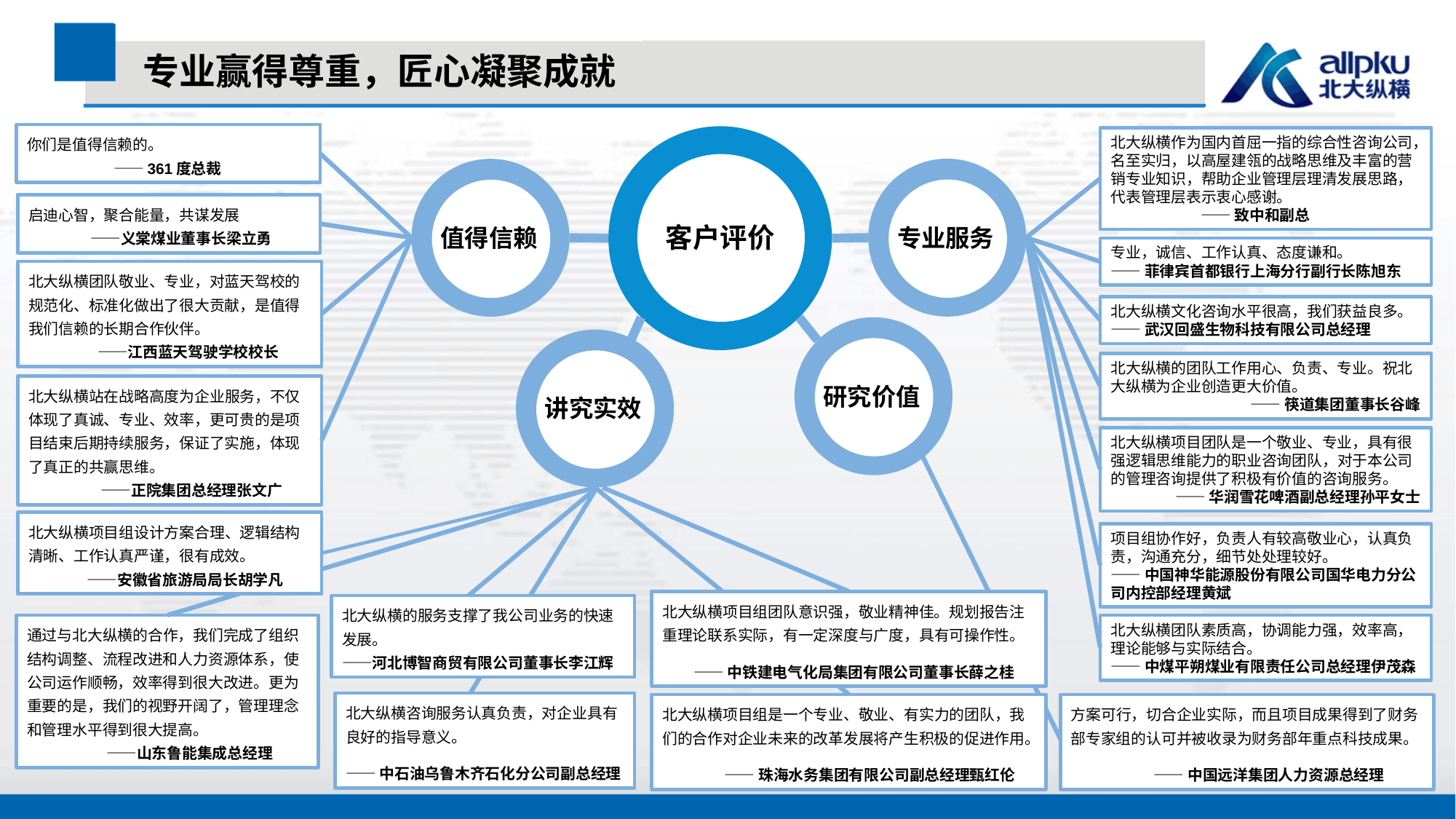

专业赢得尊重，匠心凝聚成就
你们是值得信赖的。
                         ——361度总裁

客户评价
北大纵横作为国内首屈一指的综合性咨询公司，名至实归，以高屋建瓴的战略思维及丰富的营销专业知识，帮助企业管理层理清发展思路，代表管理层表示衷心感谢。
                          ——致中和副总

专业服务

值得信赖
启迪心智，聚合能量，共谋发展
                  ——义棠煤业董事长梁立勇
专业，诚信、工作认真、态度谦和。
——菲律宾首都银行上海分行副行长陈旭东
北大纵横团队敬业、专业，对蓝天驾校的规范化、标准化做出了很大贡献，是值得我们信赖的长期合作伙伴。
                    ——江西蓝天驾驶学校校长
北大纵横文化咨询水平很高，我们获益良多。
——武汉回盛生物科技有限公司总经理

研究价值

讲究实效
北大纵横的团队工作用心、负责、专业。祝北大纵横为企业创造更大价值。
——筷道集团董事长谷峰
北大纵横站在战略高度为企业服务，不仅体现了真诚、专业、效率，更可贵的是项目结束后期持续服务，保证了实施，体现了真正的共赢思维。
                     ——正院集团总经理张文广
北大纵横项目团队是一个敬业、专业，具有很强逻辑思维能力的职业咨询团队，对于本公司的管理咨询提供了积极有价值的咨询服务。
——华润雪花啤酒副总经理孙平女士
北大纵横项目组设计方案合理、逻辑结构清晰、工作认真严谨，很有成效。
                 ——安徽省旅游局局长胡学凡
项目组协作好，负责人有较高敬业心，认真负责，沟通充分，细节处处理较好。
——中国神华能源股份有限公司国华电力分公司内控部经理黄斌
北大纵横项目组团队意识强，敬业精神佳。规划报告注重理论联系实际，有一定深度与广度，具有可操作性。
         ——中铁建电气化局集团有限公司董事长薛之桂
北大纵横的服务支撑了我公司业务的快速发展。
——河北博智商贸有限公司董事长李江辉
北大纵横团队素质高，协调能力强，效率高，理论能够与实际结合。
——中煤平朔煤业有限责任公司总经理伊茂森
通过与北大纵横的合作，我们完成了组织结构调整、流程改进和人力资源体系，使公司运作顺畅，效率得到很大改进。更为重要的是，我们的视野开阔了，管理理念和管理水平得到很大提高。
                       ——山东鲁能集成总经理
北大纵横咨询服务认真负责，对企业具有良好的指导意义。
——中石油乌鲁木齐石化分公司副总经理
方案可行，切合企业实际，而且项目成果得到了财务部专家组的认可并被收录为财务部年重点科技成果。
                        ——中国远洋集团人力资源总经理
北大纵横项目组是一个专业、敬业、有实力的团队，我们的合作对企业未来的改革发展将产生积极的促进作用。
                  ——珠海水务集团有限公司副总经理甄红伦